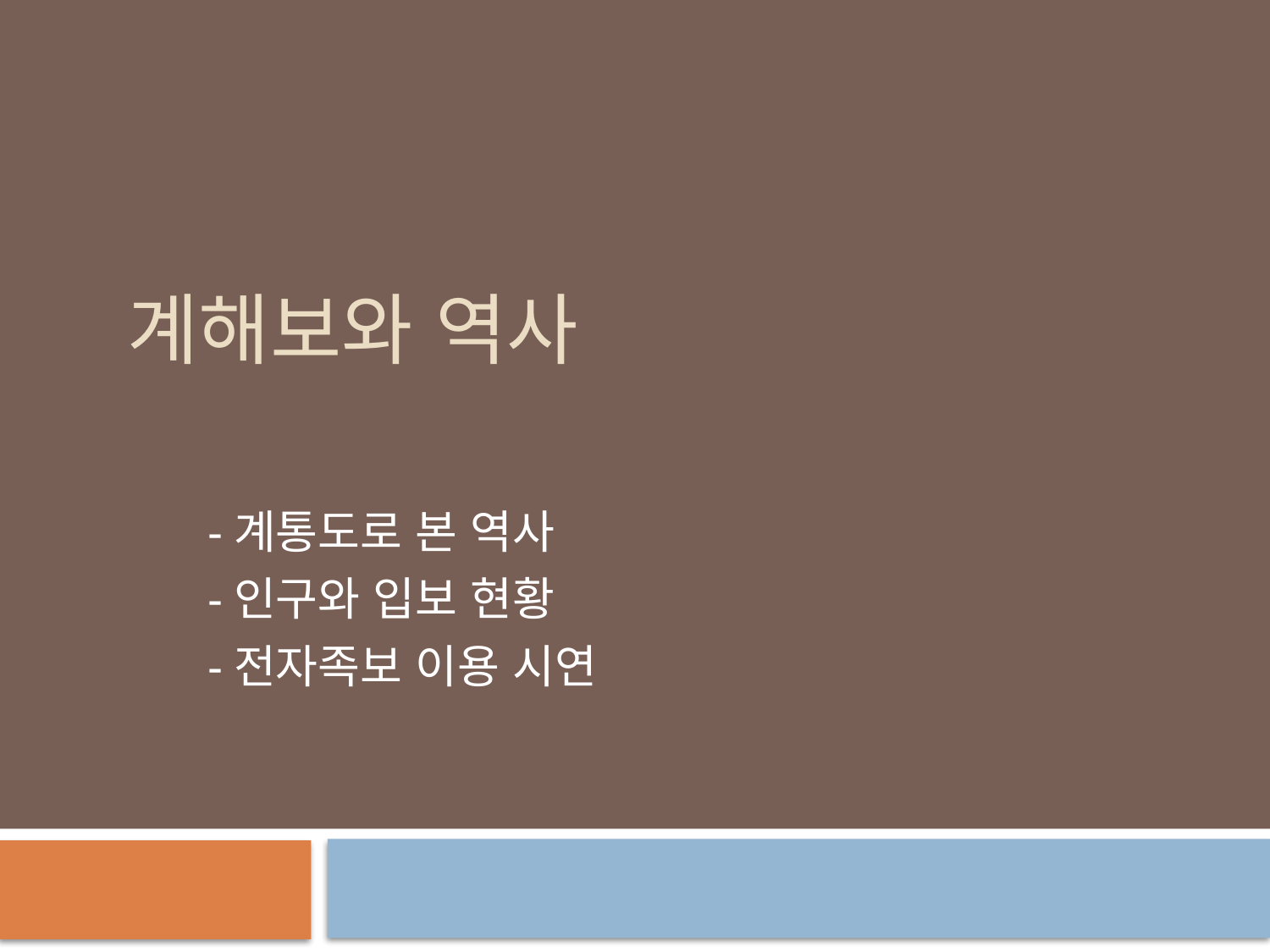

# 계해보와 역사
-계통도로 본 역사
-인구와 입보 현황
-전자족보 이용 시연